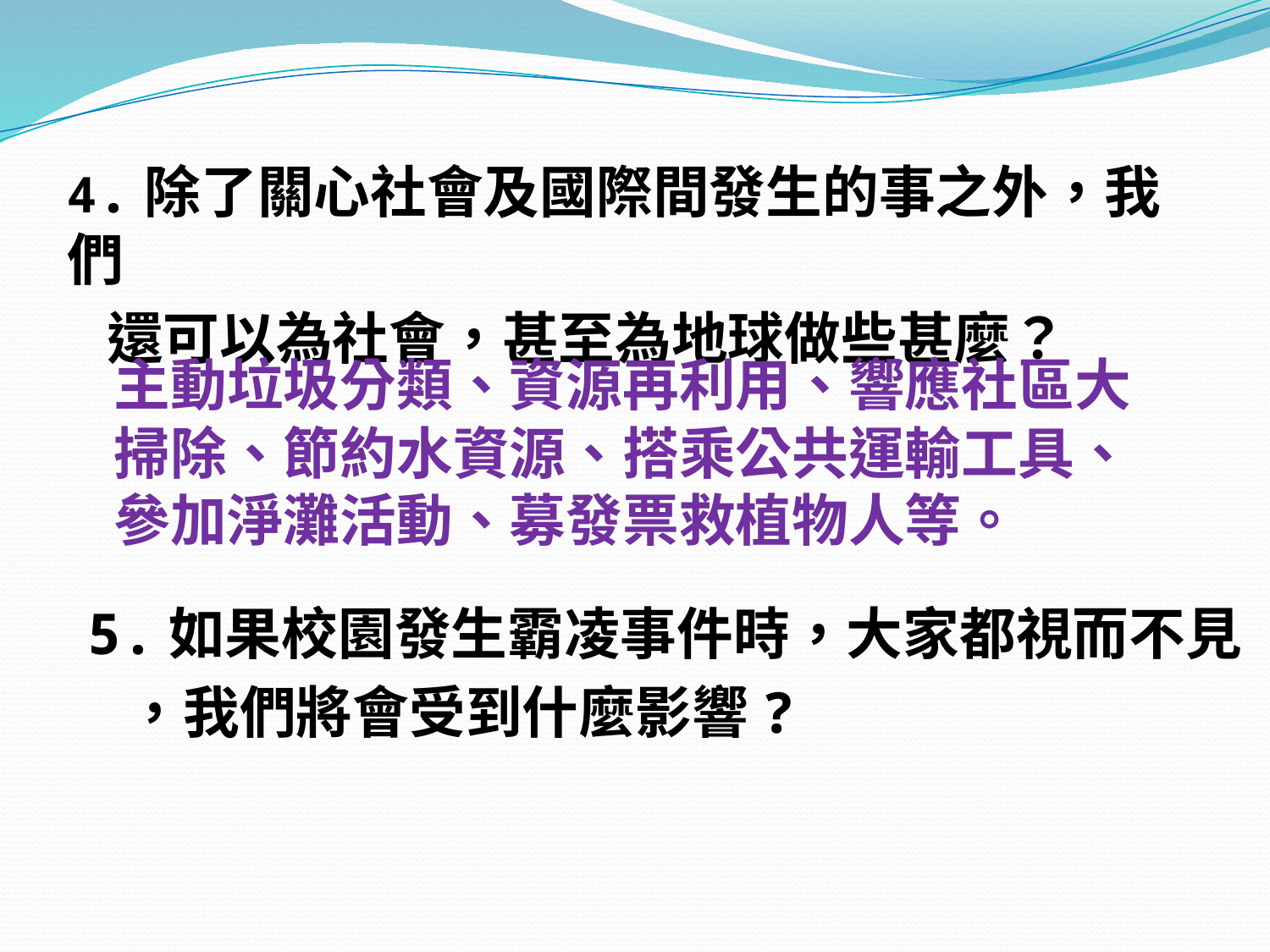

4.除了關心社會及國際間發生的事之外，我們
  還可以為社會，甚至為地球做些甚麼？

主動垃圾分類、資源再利用、響應社區大掃除、節約水資源、搭乘公共運輸工具、參加淨灘活動、募發票救植物人等。
5.如果校園發生霸凌事件時，大家都視而不見
  ，我們將會受到什麼影響?